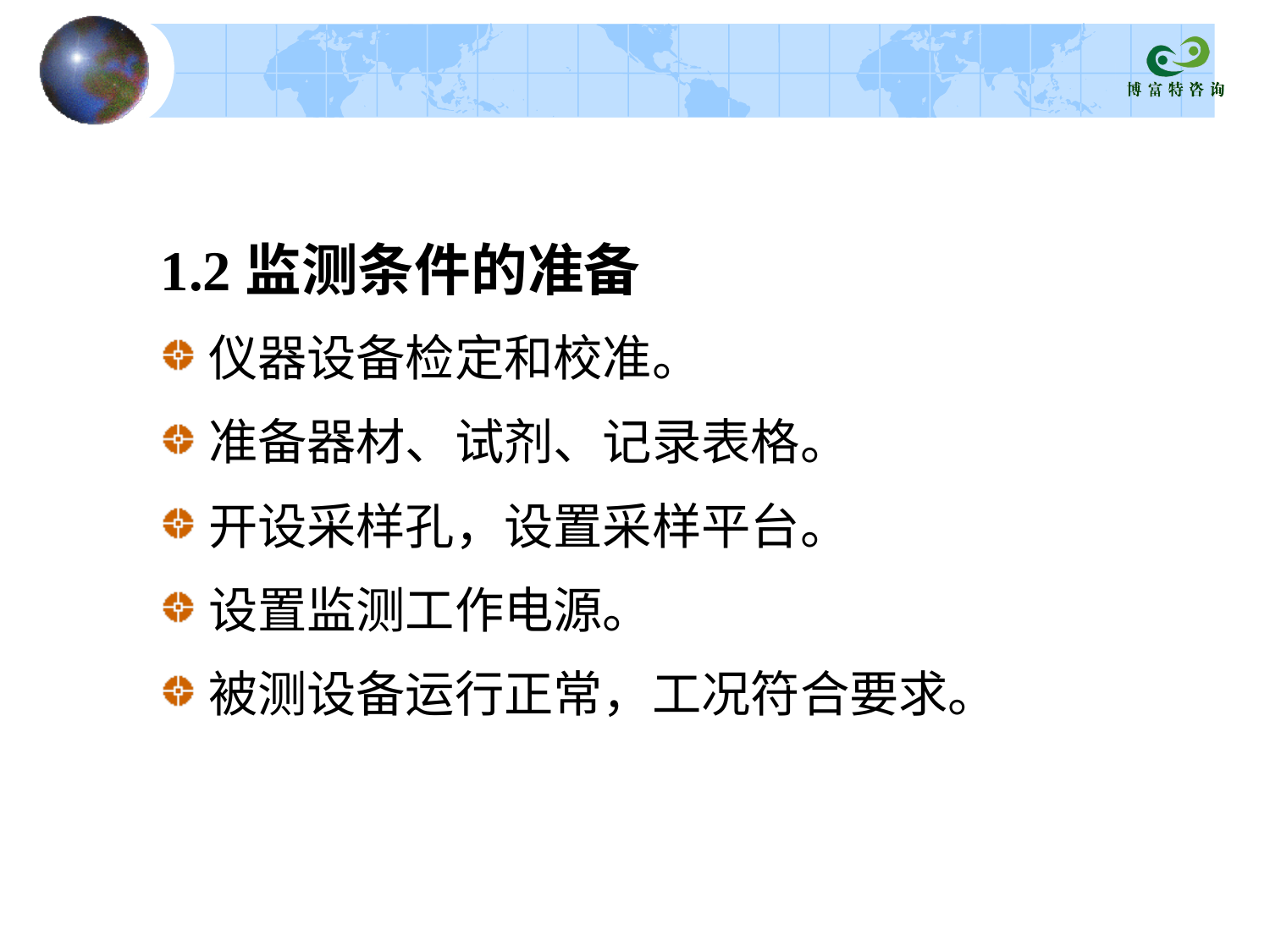

1.2监测条件的准备
仪器设备检定和校准。
准备器材、试剂、记录表格。
开设采样孔，设置采样平台。
设置监测工作电源。
被测设备运行正常，工况符合要求。